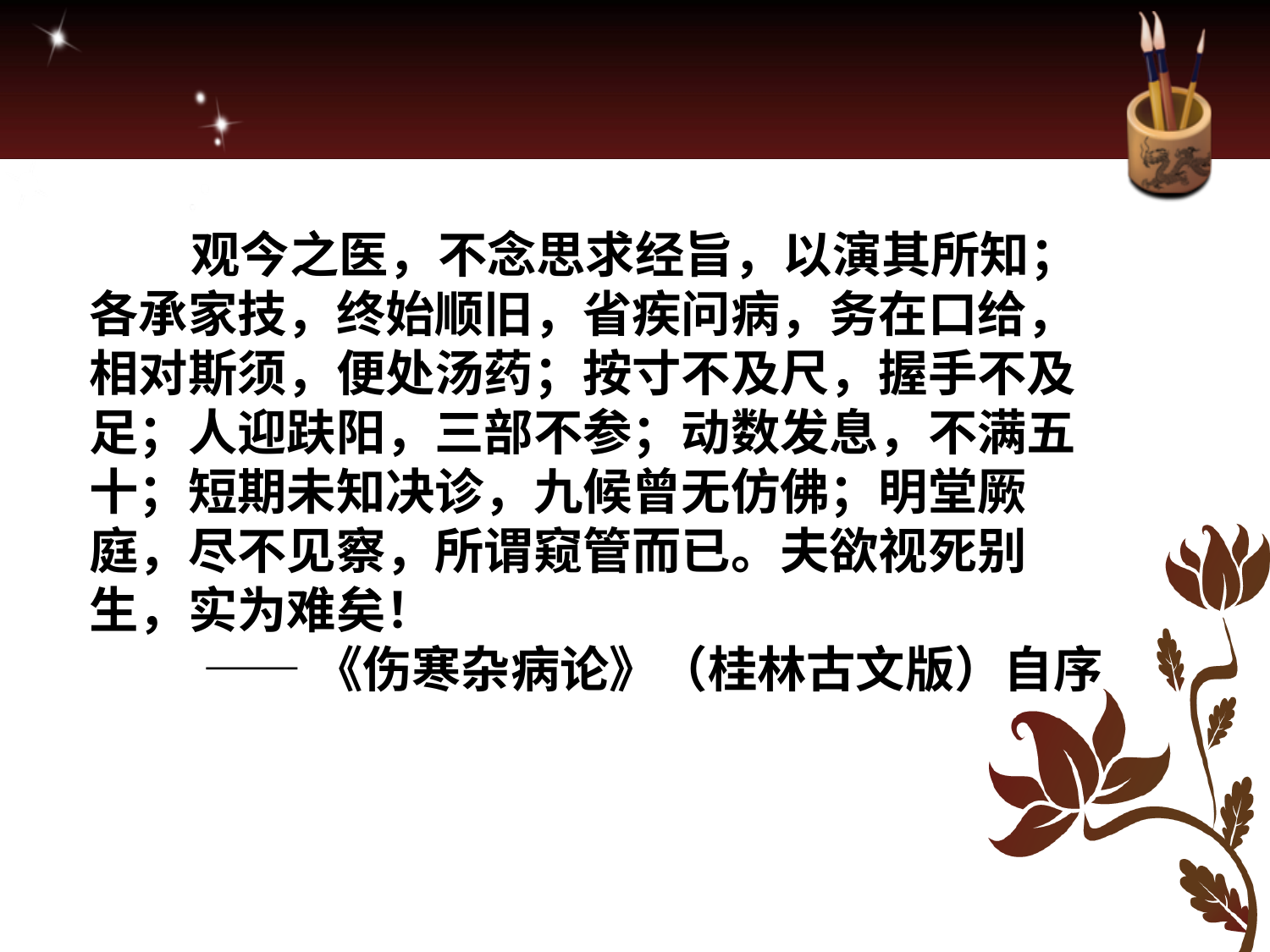

观今之医，不念思求经旨，以演其所知；各承家技，终始顺旧，省疾问病，务在口给，相对斯须，便处汤药；按寸不及尺，握手不及足；人迎趺阳，三部不参；动数发息，不满五十；短期未知决诊，九候曾无仿佛；明堂厥庭，尽不见察，所谓窥管而已。夫欲视死别生，实为难矣！
——《伤寒杂病论》（桂林古文版）自序